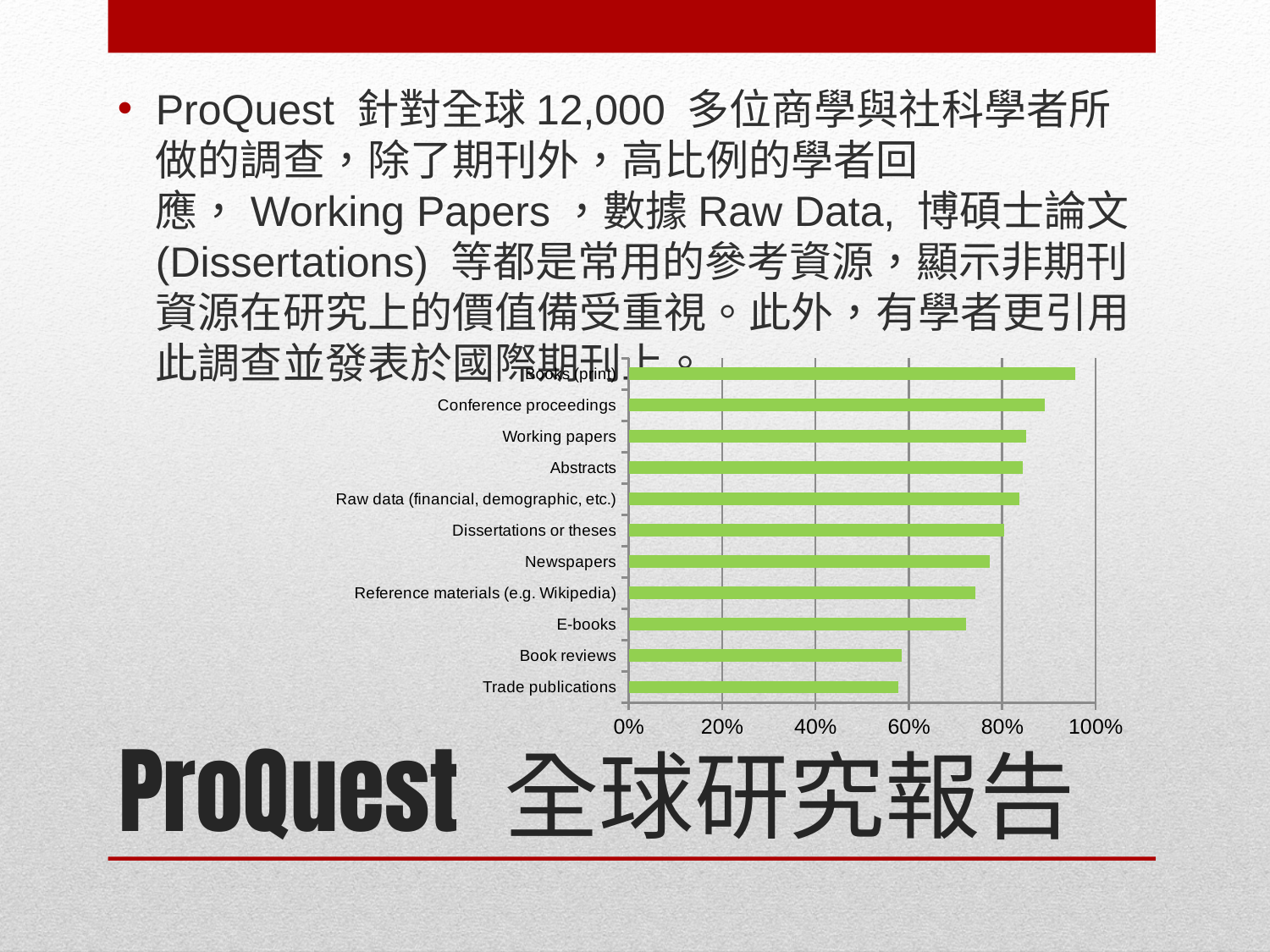

ProQuest 針對全球12,000 多位商學與社科學者所做的調查，除了期刊外，高比例的學者回應，Working Papers，數據Raw Data, 博碩士論文(Dissertations) 等都是常用的參考資源，顯示非期刊資源在研究上的價值備受重視。此外，有學者更引用此調查並發表於國際期刊上。

### Chart

| Category | Total |
|---|---|
| Trade publications | 0.5769230769230769 |
| Book reviews | 0.5841584158415841 |
| E-books | 0.7219858156028369 |
| Reference materials (e.g. Wikipedia) | 0.7418899858956276 |
| Newspapers | 0.7725988700564972 |
| Dissertations or theses | 0.8033946251768034 |
| Raw data (financial, demographic, etc.) | 0.8368794326241135 |
| Abstracts | 0.8441926345609065 |
| Working papers | 0.8508522727272727 |
| Conference proceedings | 0.8915492957746479 |
| Books (print) | 0.9565217391304348 |
# ProQuest 全球研究報告